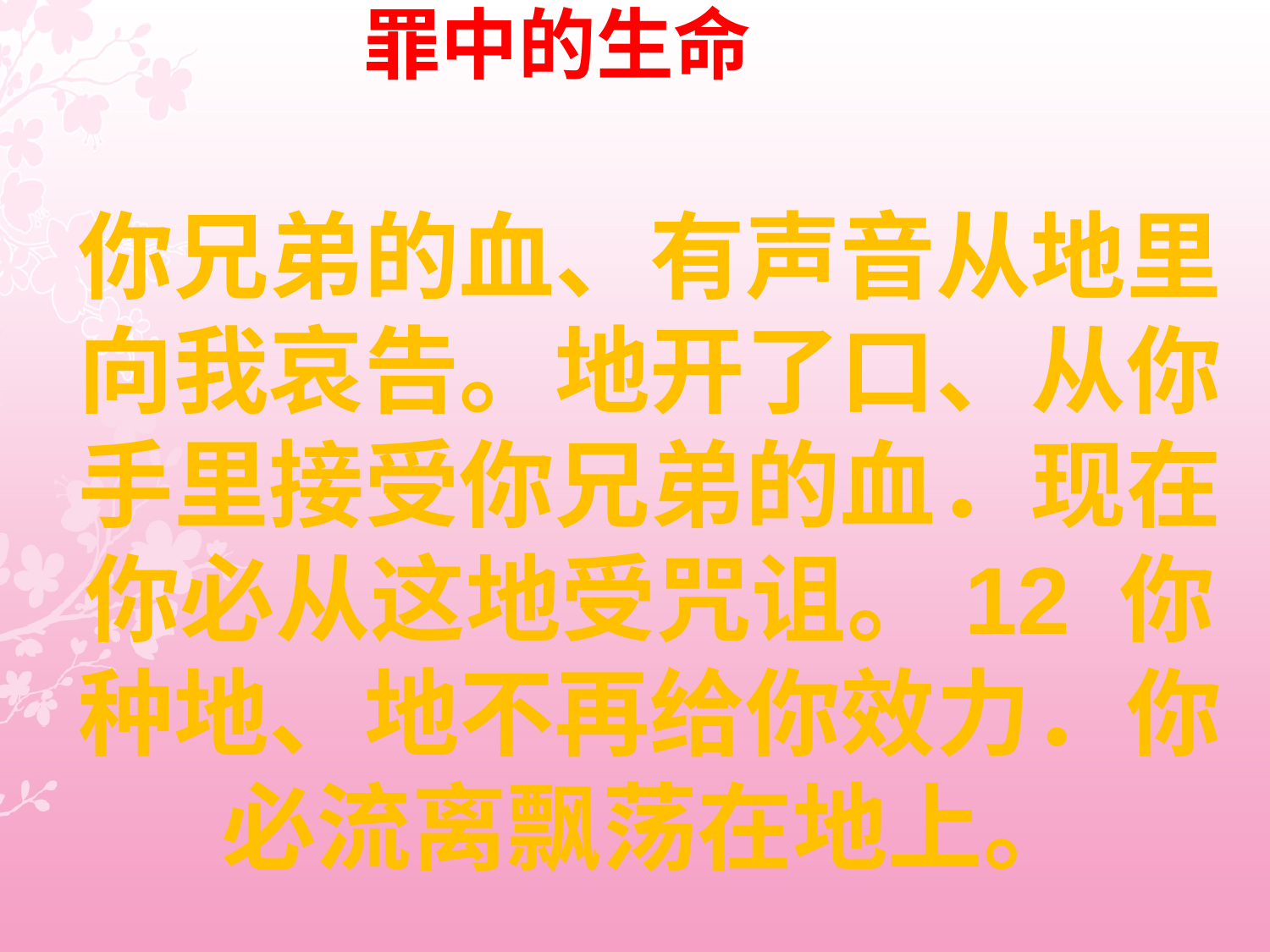

罪中的生命

你兄弟的血、有声音从地里向我哀告。地开了口、从你手里接受你兄弟的血．现在你必从这地受咒诅。12 你种地、地不再给你效力．你必流离飘荡在地上。